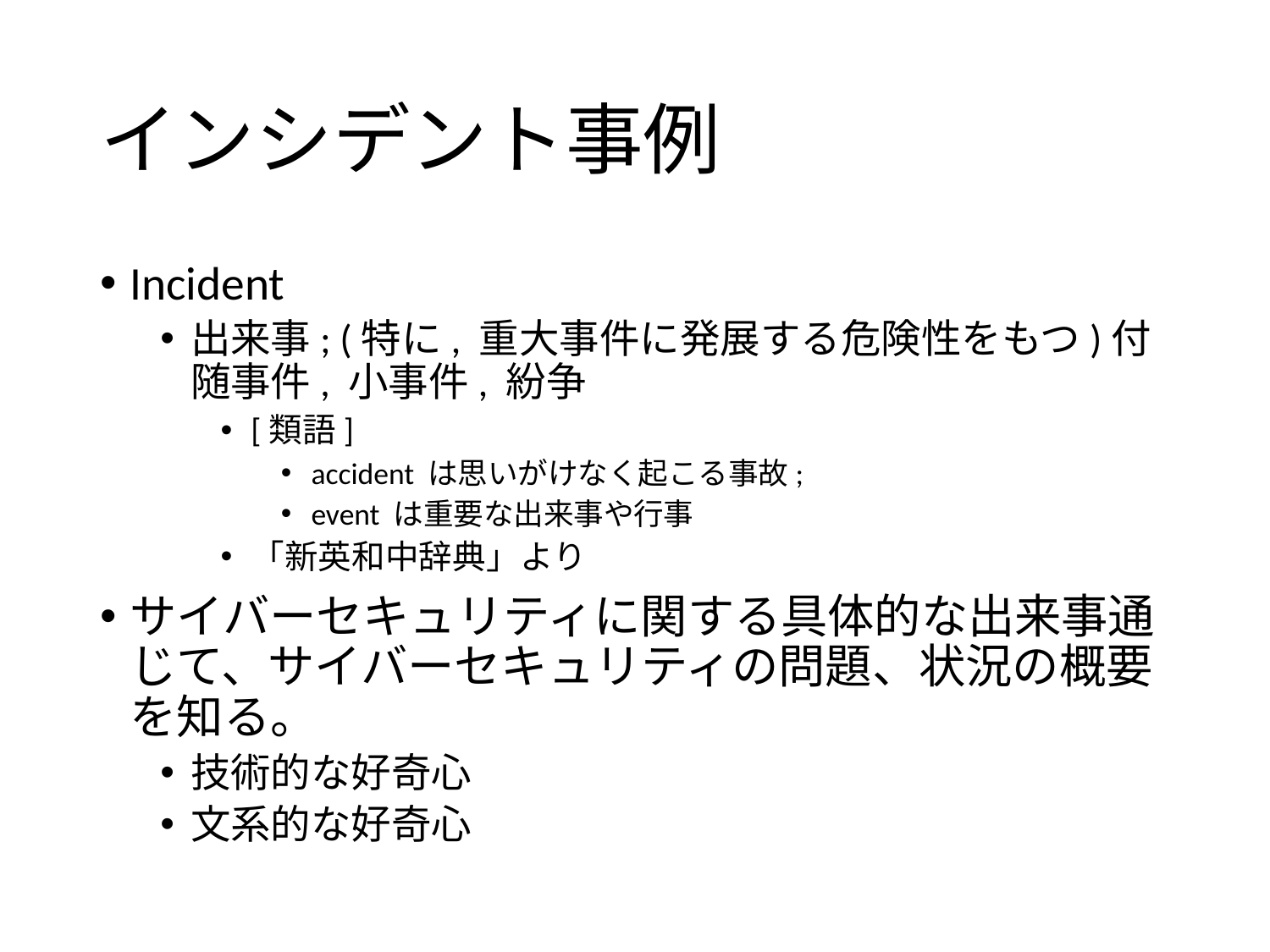

# インシデント事例
Incident
出来事; (特に, 重大事件に発展する危険性をもつ)付随事件, 小事件, 紛争
[類語]
accident は思いがけなく起こる事故;
event は重要な出来事や行事
「新英和中辞典」より
サイバーセキュリティに関する具体的な出来事通じて、サイバーセキュリティの問題、状況の概要を知る。
技術的な好奇心
文系的な好奇心